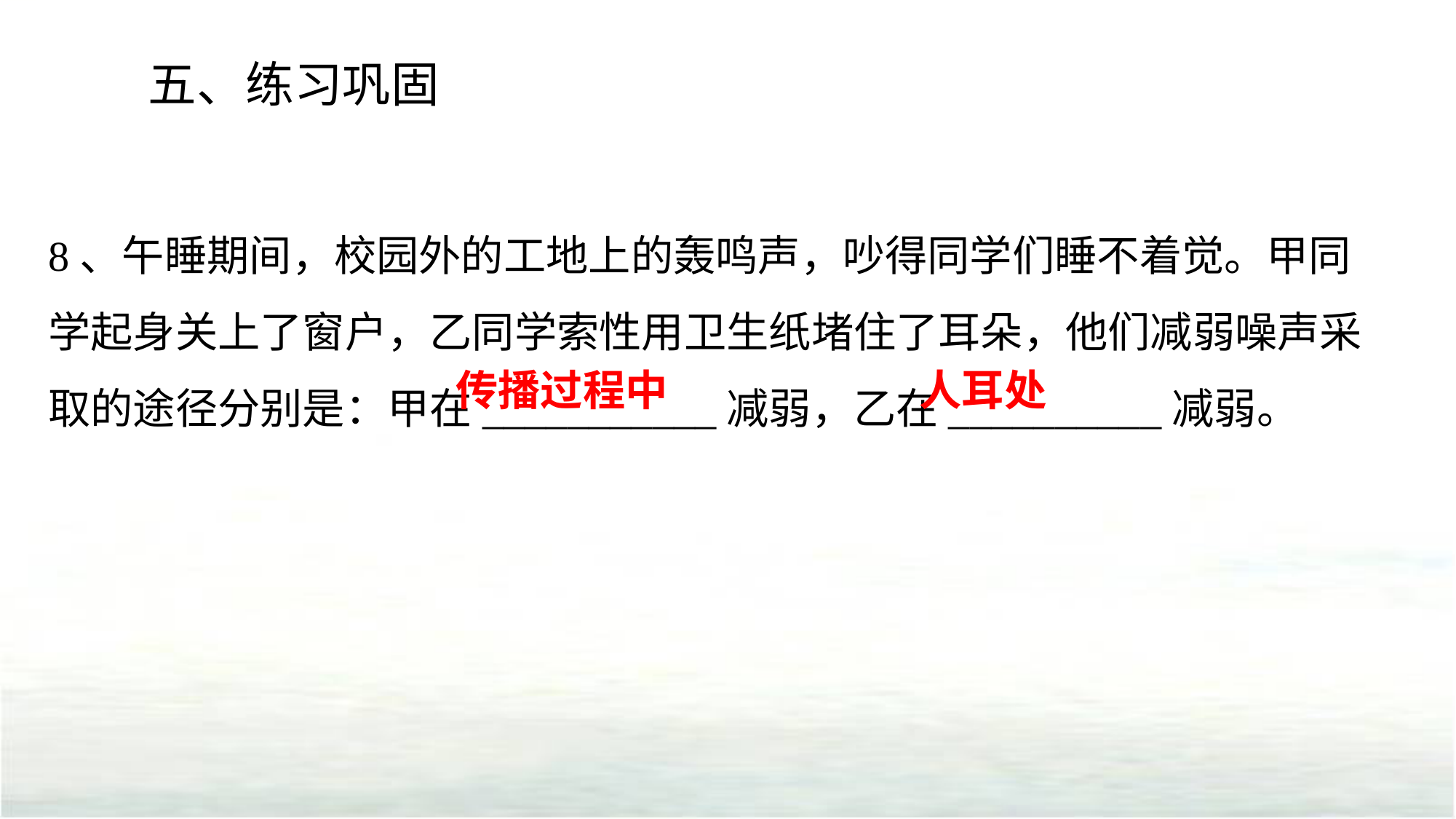

五、练习巩固
8、午睡期间，校园外的工地上的轰鸣声，吵得同学们睡不着觉。甲同学起身关上了窗户，乙同学索性用卫生纸堵住了耳朵，他们减弱噪声采取的途径分别是：甲在___________减弱，乙在__________减弱。
传播过程中
人耳处